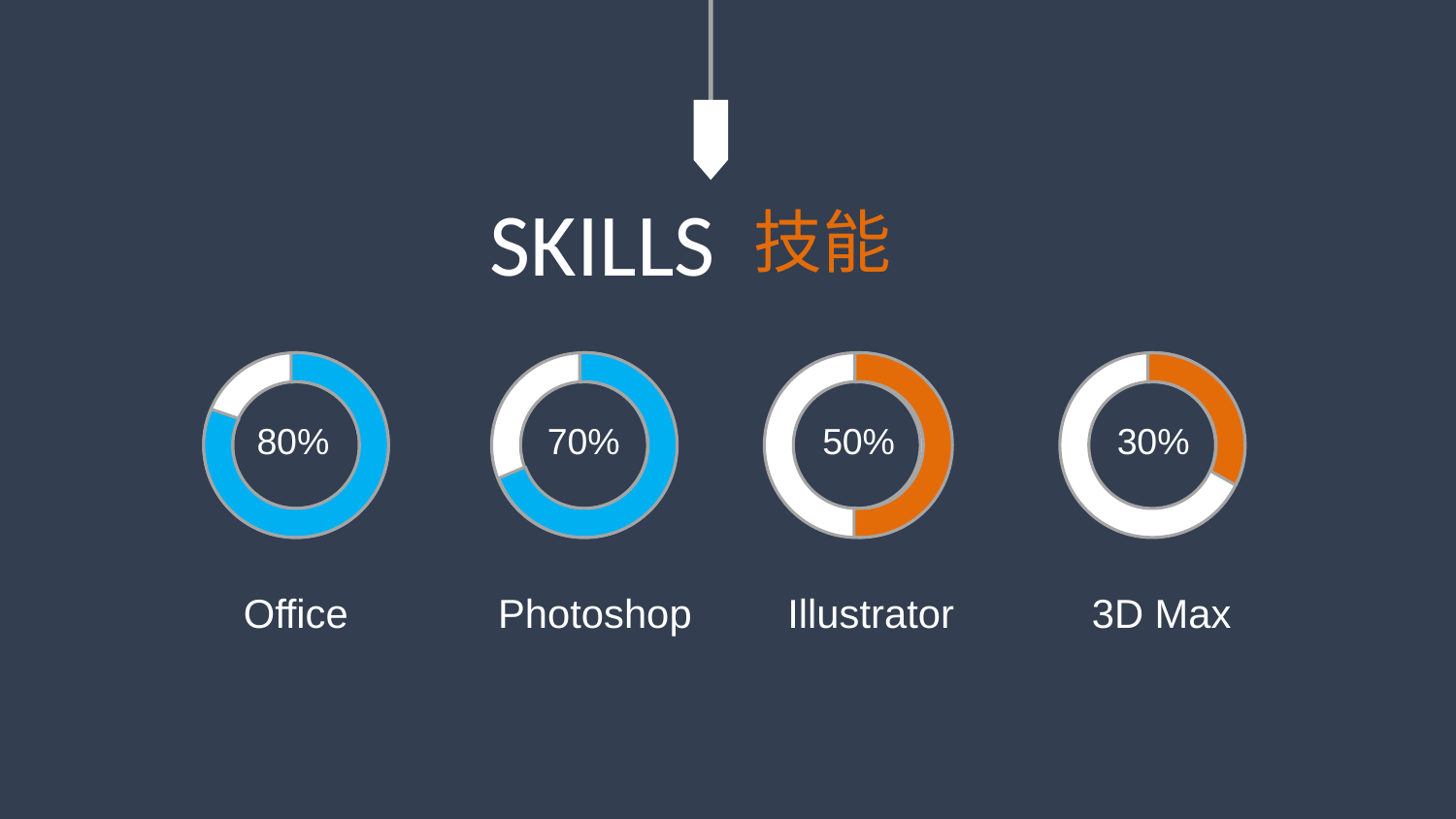

SKILLS
技能

80%
70%
50%
30%
Office
Photoshop
Illustrator
3D Max